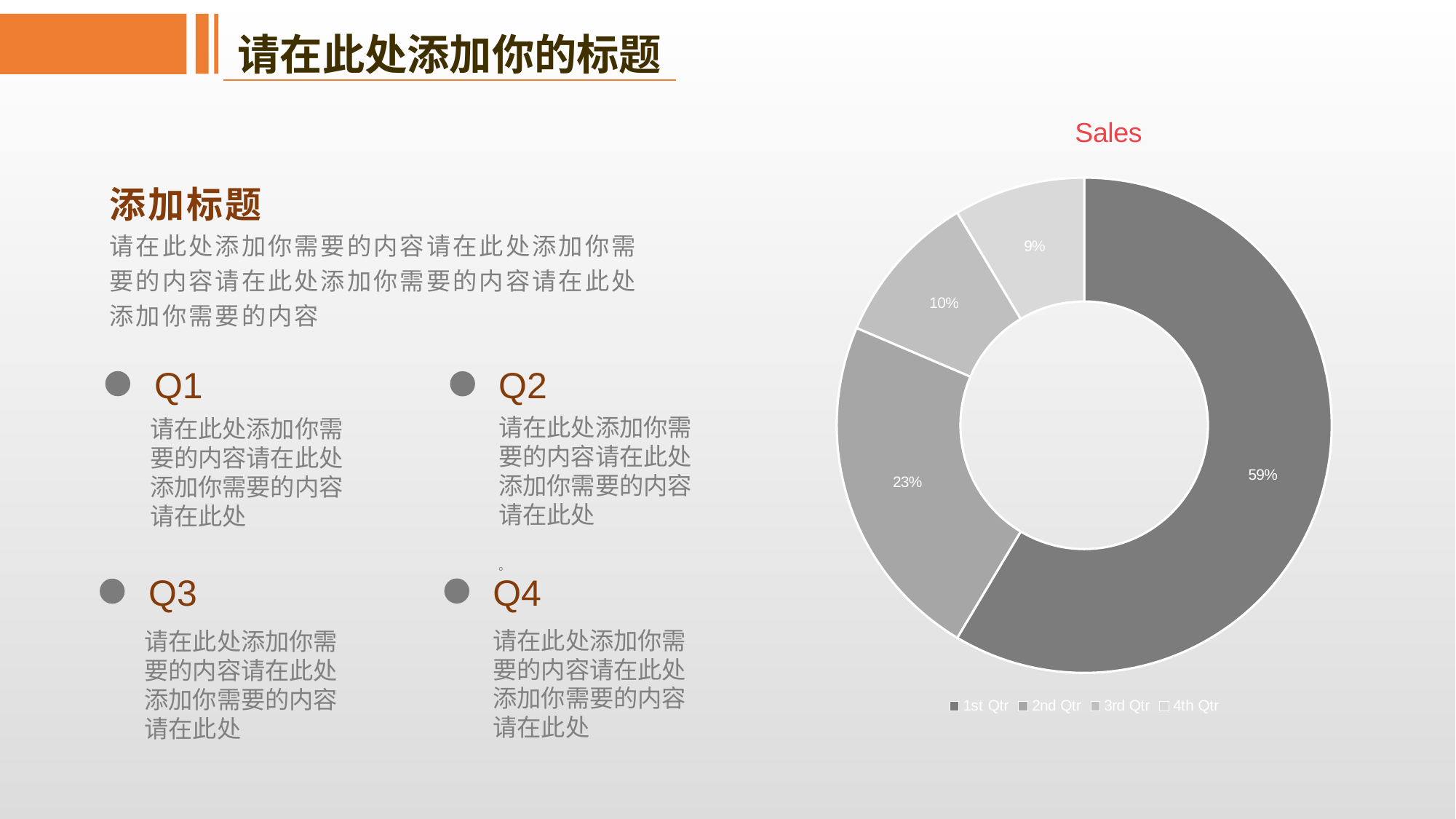

请在此处添加你的标题

### Chart: Sales

| Category | Sales |
|---|---|
| 1st Qtr | 8.2 |
| 2nd Qtr | 3.2 |
| 3rd Qtr | 1.4 |
| 4th Qtr | 1.2 |
添加标题
请在此处添加你需要的内容请在此处添加你需要的内容请在此处添加你需要的内容请在此处添加你需要的内容
Q2

Q1

请在此处添加你需要的内容请在此处添加你需要的内容请在此处
。
请在此处添加你需要的内容请在此处添加你需要的内容请在此处
Q4

Q3

请在此处添加你需要的内容请在此处添加你需要的内容请在此处
请在此处添加你需要的内容请在此处添加你需要的内容请在此处